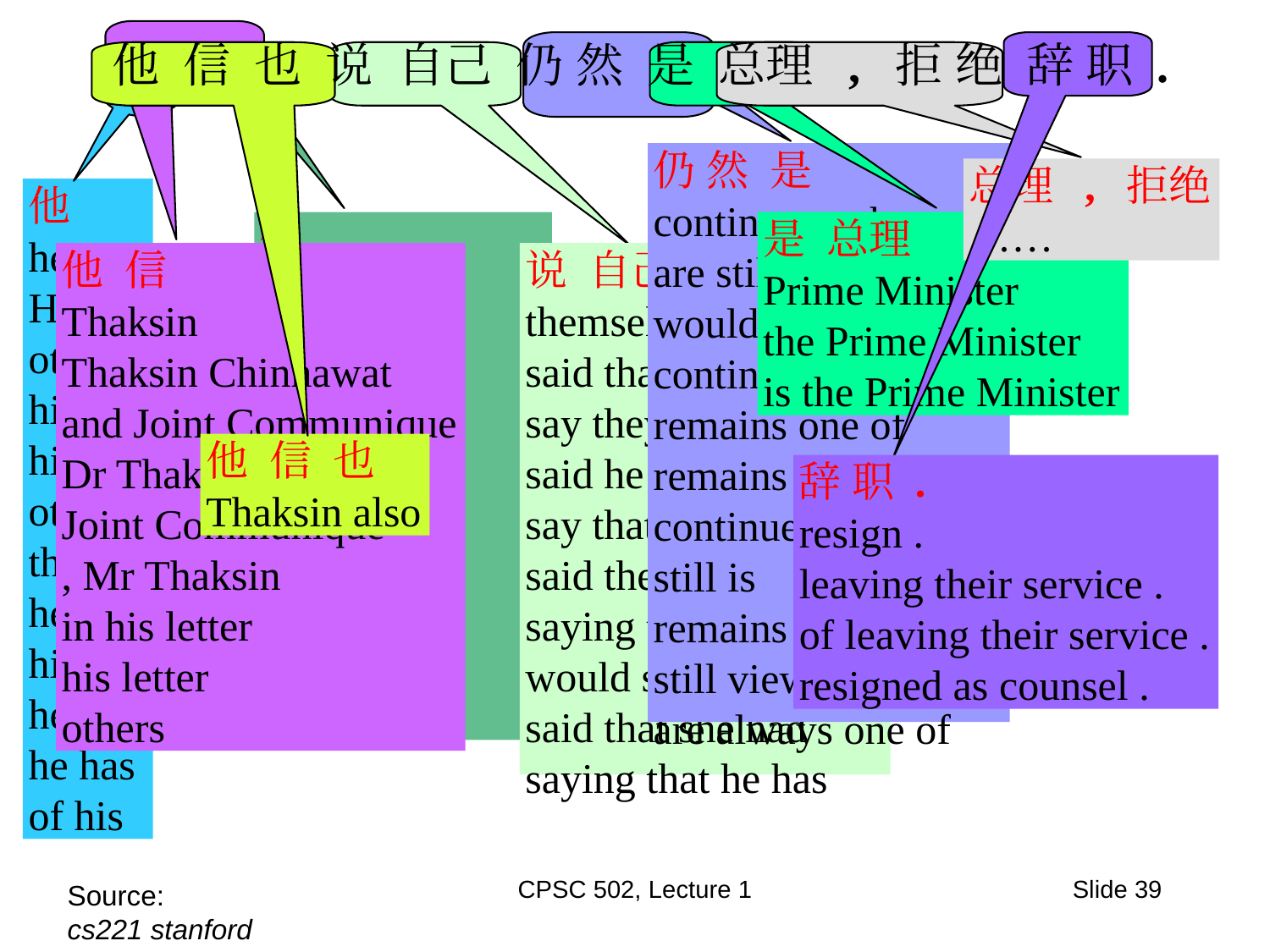

他  信
Thaksin
Thaksin Chinnawat
and Joint Communique
Dr Thaksin
Joint Communique
, Mr Thaksin
in his letter
his letter
others

信
letter
trust
letters
believe
signal
a letter
believe that
letter of
confidence

仍 然  是
continues to be
are still the main
would still be
continued to be
remains one of
remains one
continues to be the
still is
remains an area
still viewed by
are always one of

辞 职 .
resign .
leaving their service .
of leaving their service .
resigned as counsel .
他  信  也  说  自己  仍 然  是  总理  ,  拒 绝  辞 职 .

他  信  也
Thaksin also

他
he
He
other
his
him
other
that he
he was
him to
he is
he has
of his

说  自己
themselves
said that
say they
said he
say that
said they themselves
saying that he
would say that
said that she had
saying that he has

是  总理
Prime Minister
the Prime Minister
is the Prime Minister

总理  ,  拒绝
……
CPSC 502, Lecture 1
Slide 39
Source:
cs221 stanford